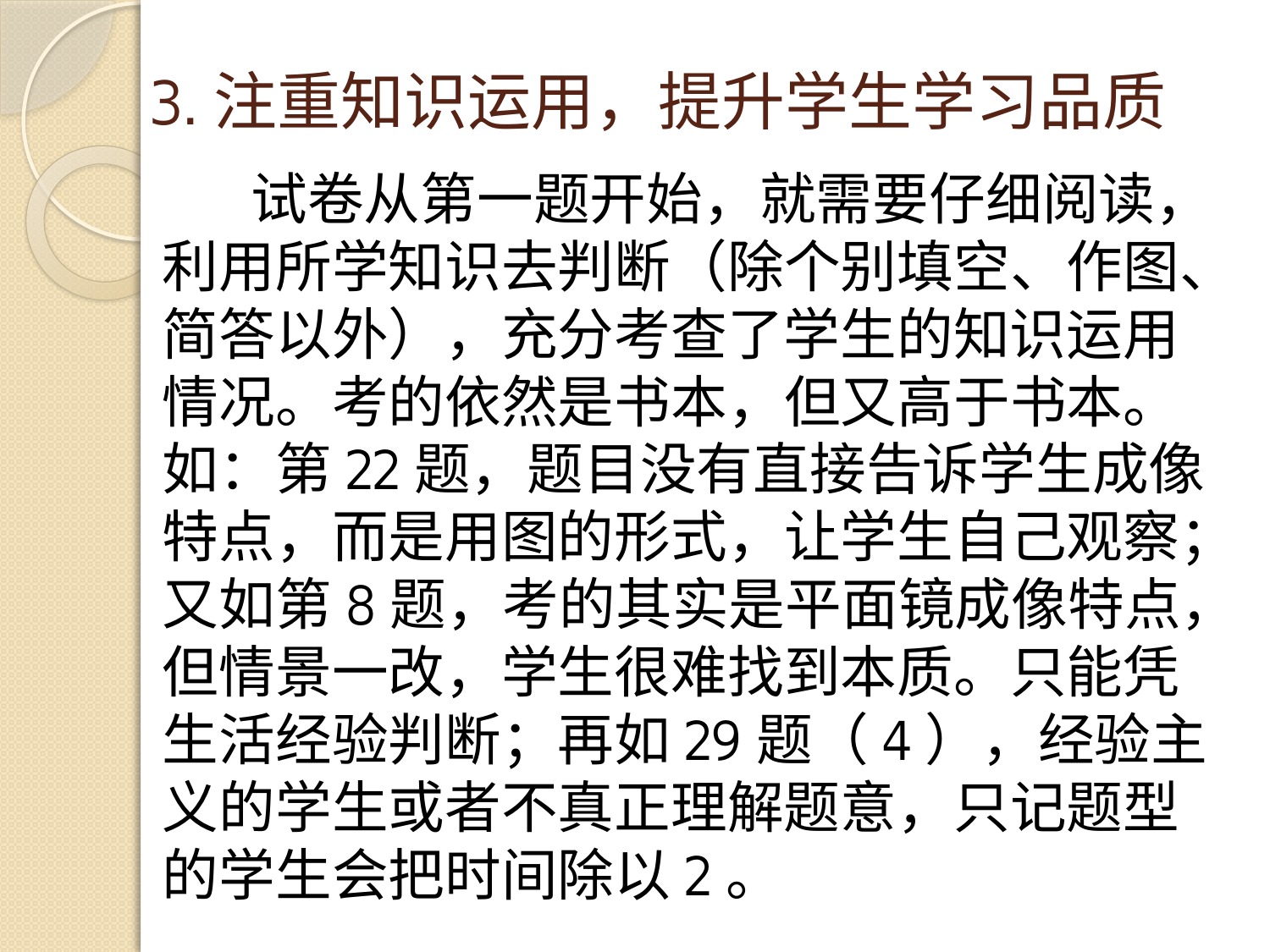

# 3.注重知识运用，提升学生学习品质
         试卷从第一题开始，就需要仔细阅读，利用所学知识去判断（除个别填空、作图、简答以外），充分考查了学生的知识运用情况。考的依然是书本，但又高于书本。如：第22题，题目没有直接告诉学生成像特点，而是用图的形式，让学生自己观察；又如第8题，考的其实是平面镜成像特点，但情景一改，学生很难找到本质。只能凭生活经验判断；再如29题（4），经验主义的学生或者不真正理解题意，只记题型的学生会把时间除以2。